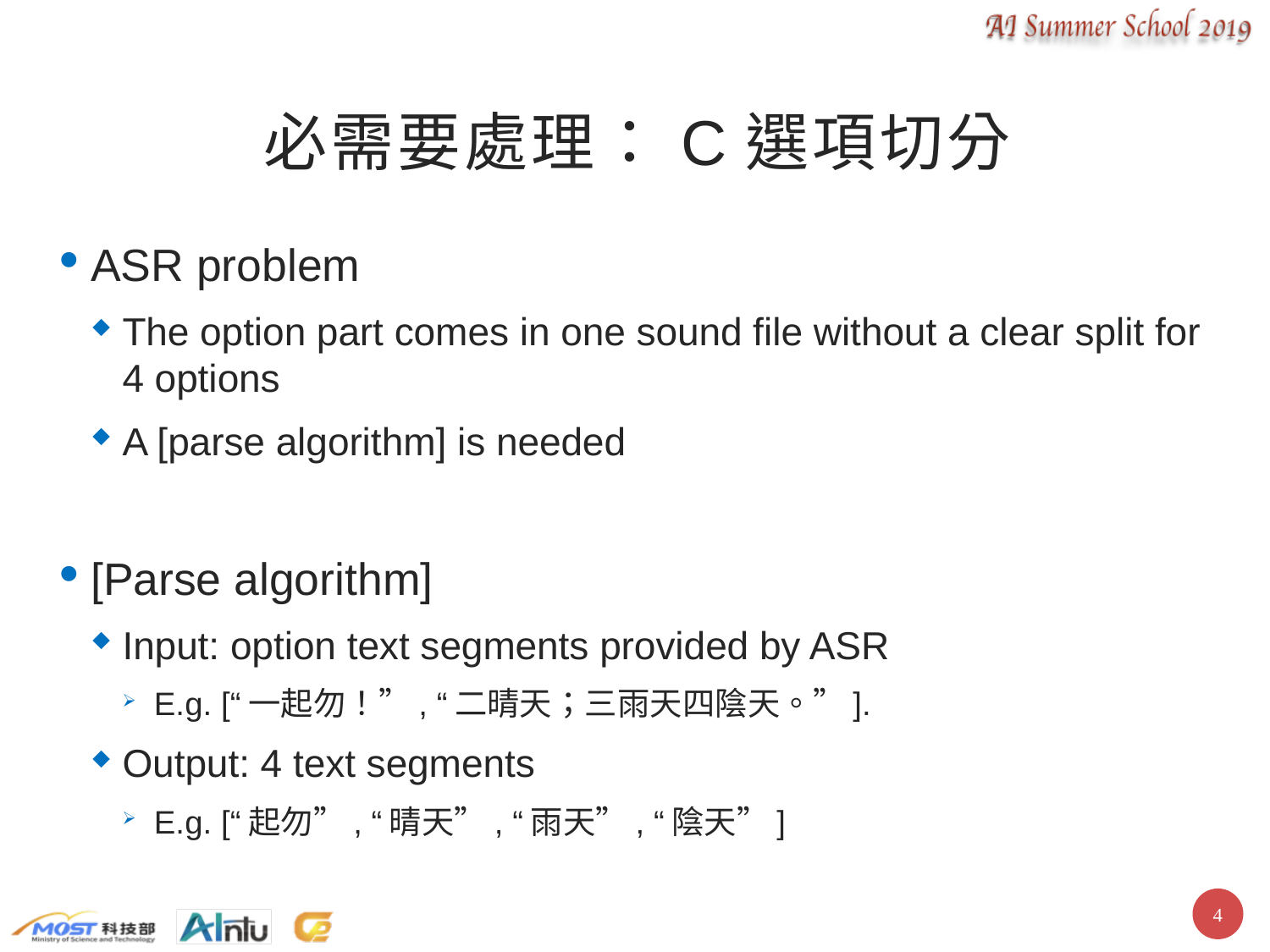

# 必需要處理：C選項切分
ASR problem
The option part comes in one sound file without a clear split for 4 options
A [parse algorithm] is needed

[Parse algorithm]
Input: option text segments provided by ASR
E.g. [“一起勿！”, “二晴天；三雨天四陰天。”].
Output: 4 text segments
E.g. [“起勿”, “晴天”, “雨天”, “陰天”]

4